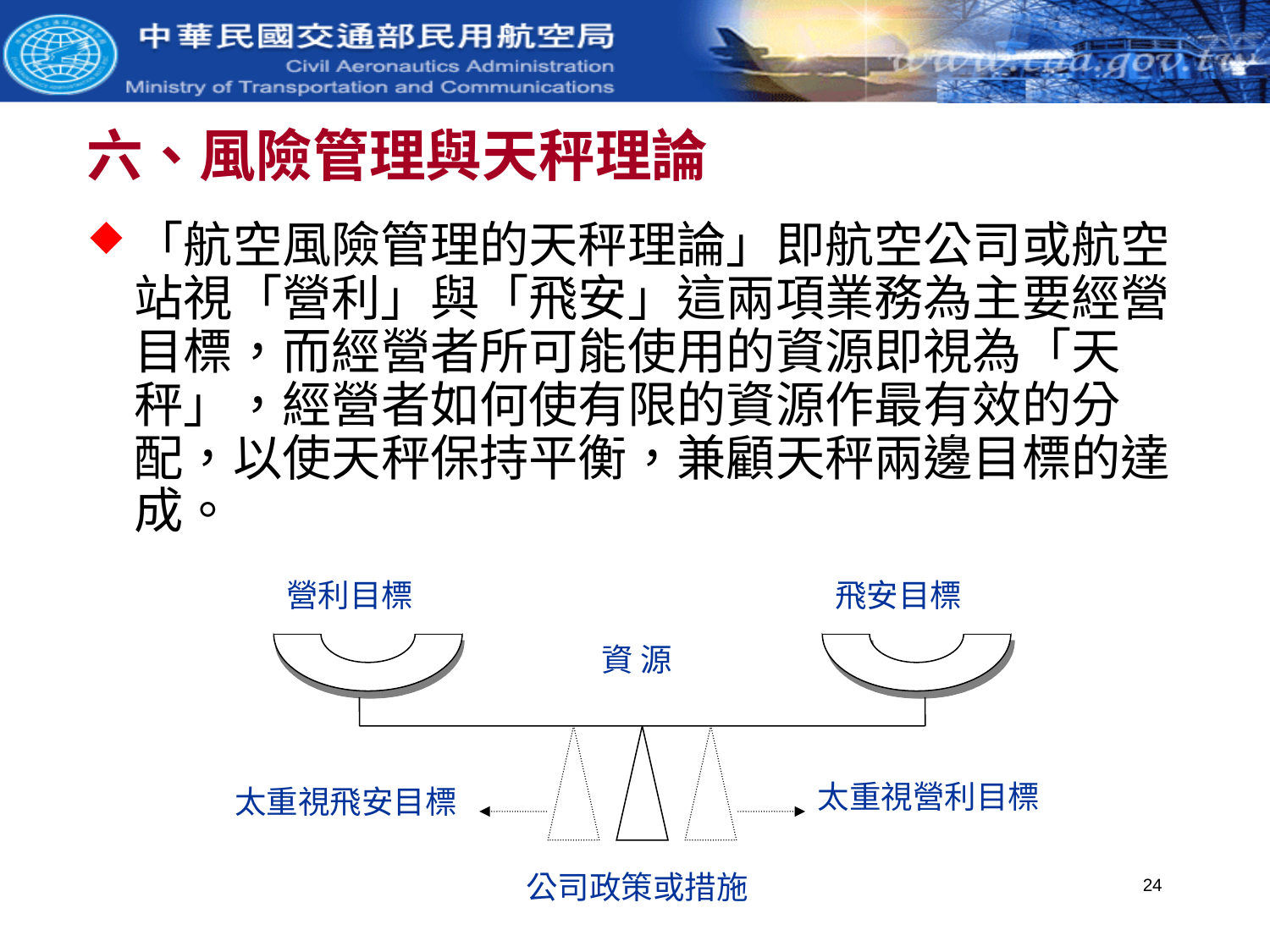

# 六、風險管理與天秤理論
「航空風險管理的天秤理論」即航空公司或航空站視「營利」與「飛安」這兩項業務為主要經營目標，而經營者所可能使用的資源即視為「天秤」，經營者如何使有限的資源作最有效的分配，以使天秤保持平衡，兼顧天秤兩邊目標的達成。

營利目標

飛安目標
資 源

太重視飛安目標
太重視營利目標

公司政策或措施